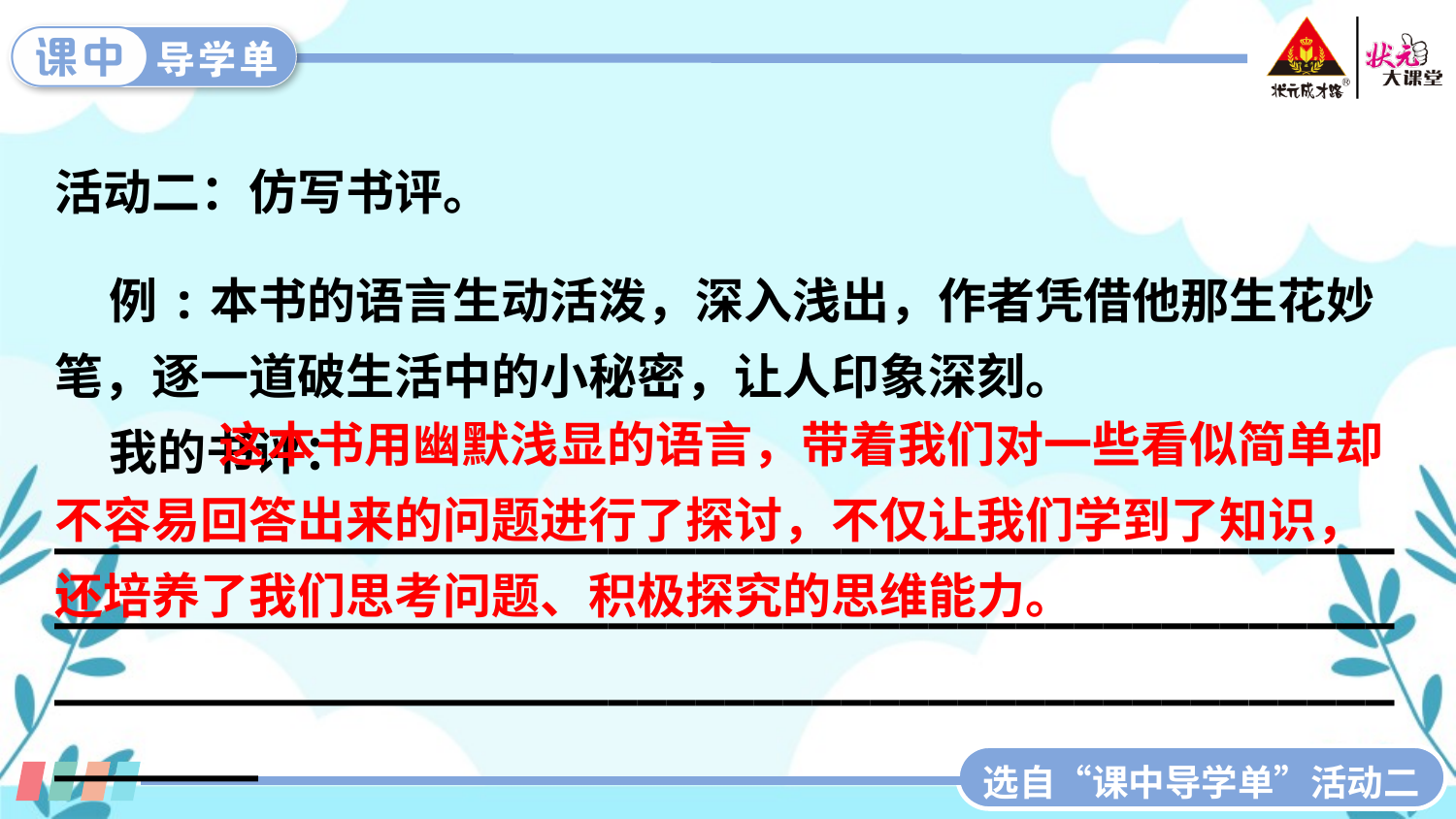

活动二：仿写书评。
    例:本书的语言生动活泼，深入浅出，作者凭借他那生花妙笔，逐一道破生活中的小秘密，让人印象深刻。
    我的书评：_________________________________________________________________________________________________________________________________________________
              这本书用幽默浅显的语言，带着我们对一些看似简单却不容易回答出来的问题进行了探讨，不仅让我们学到了知识，还培养了我们思考问题、积极探究的思维能力。
选自“课中导学单”活动二